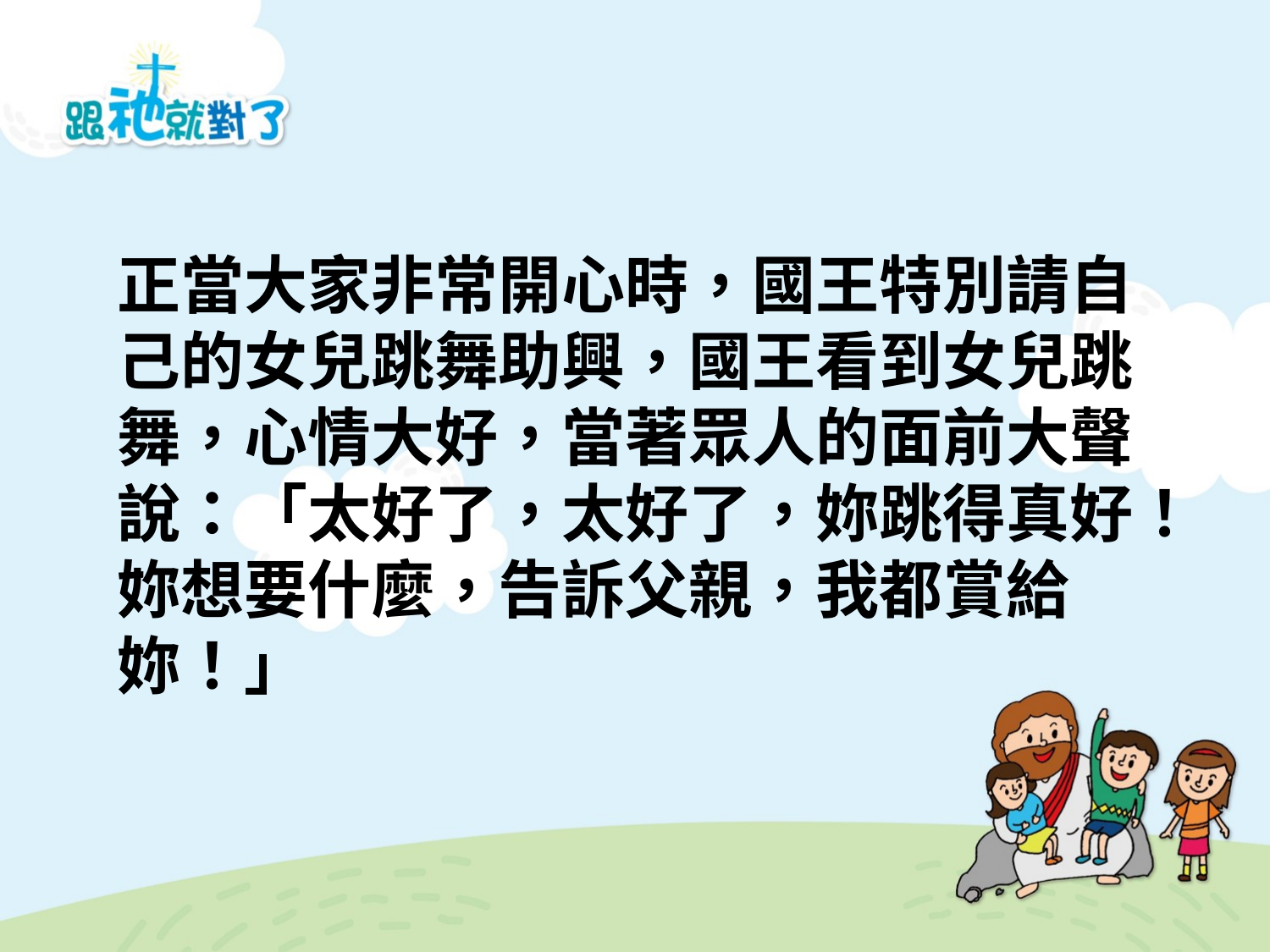

正當大家非常開心時，國王特別請自己的女兒跳舞助興，國王看到女兒跳舞，心情大好，當著眾人的面前大聲說：「太好了，太好了，妳跳得真好！妳想要什麼，告訴父親，我都賞給妳！」